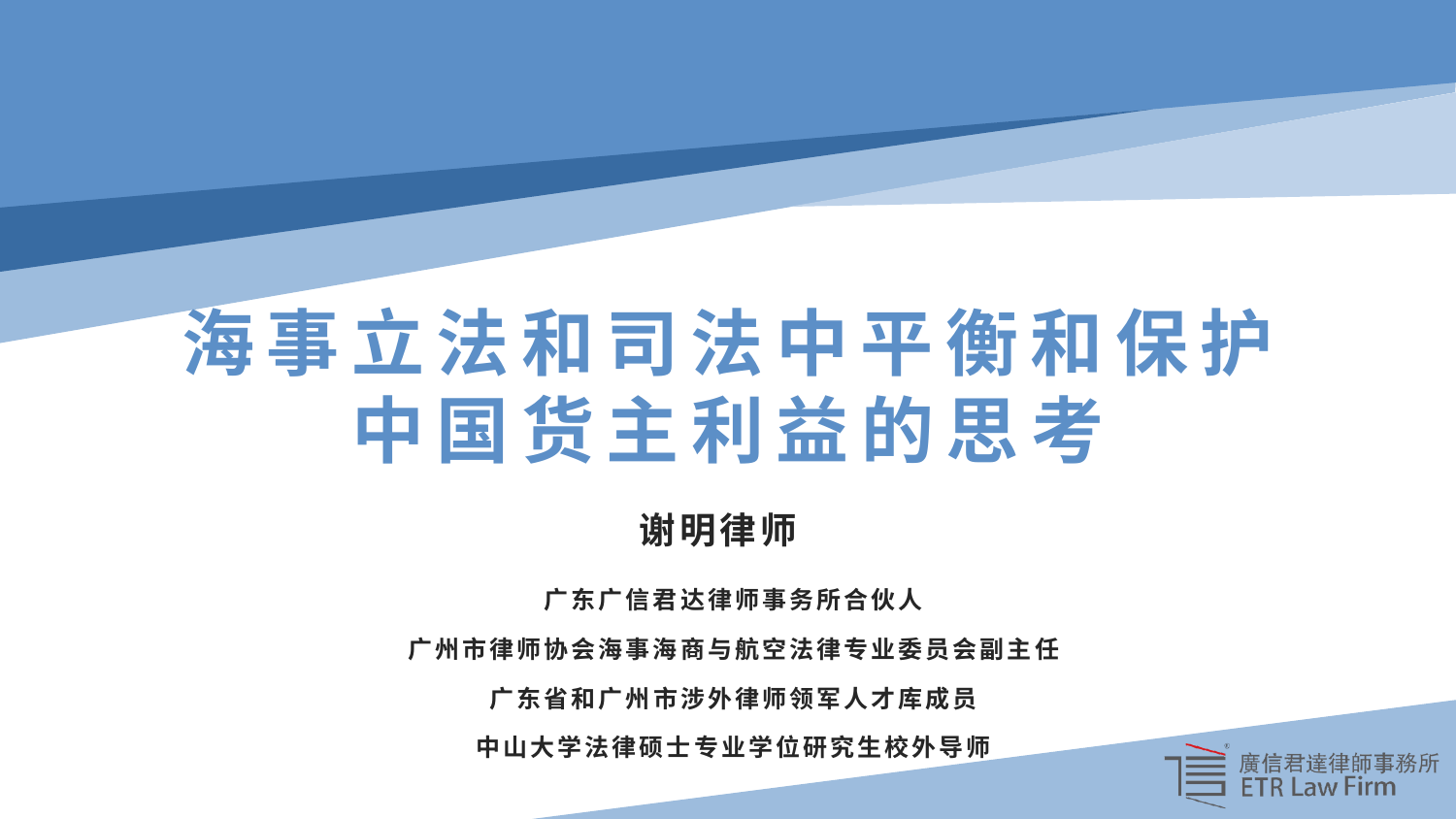

海事立法和司法中平衡和保护
中国货主利益的思考
 谢明律师
广东广信君达律师事务所合伙人
广州市律师协会海事海商与航空法律专业委员会副主任
广东省和广州市涉外律师领军人才库成员
中山大学法律硕士专业学位研究生校外导师